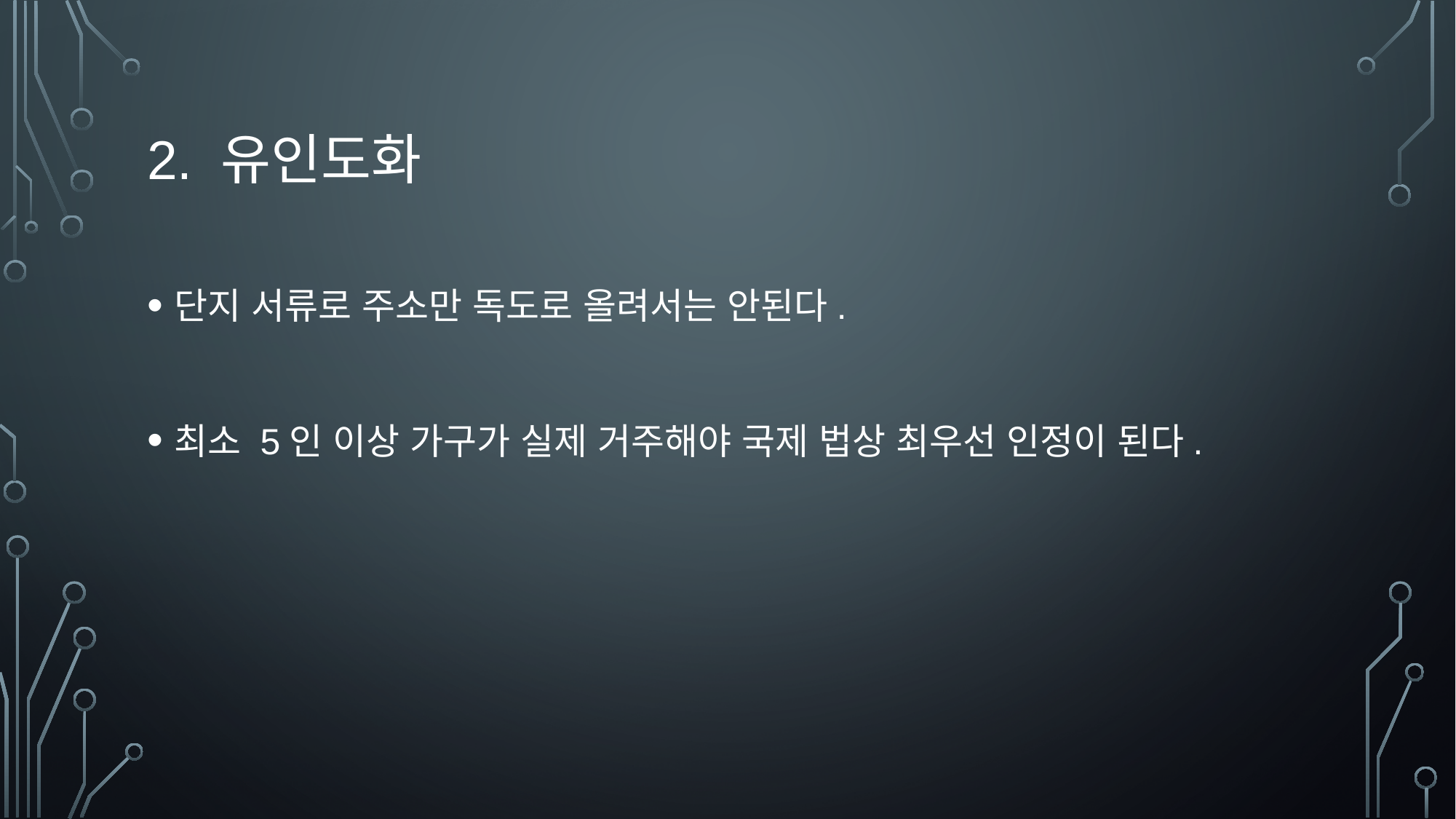

# 2. 유인도화
단지 서류로 주소만 독도로 올려서는 안된다.

최소 5인 이상 가구가 실제 거주해야 국제 법상 최우선 인정이 된다.